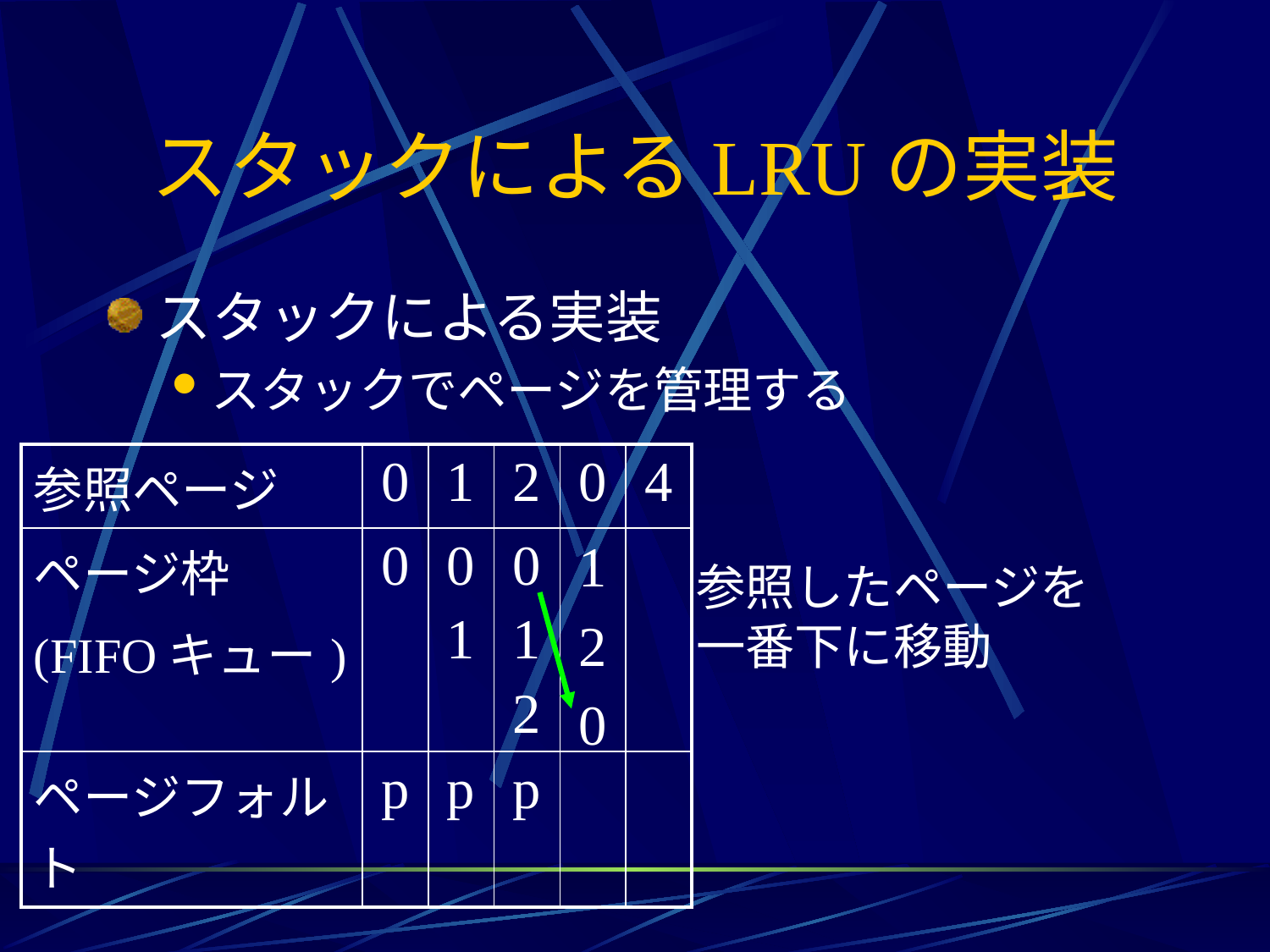

# スタックによるLRUの実装
スタックによる実装
スタックでページを管理する
| 参照ページ | 0 | 1 | 2 | 0 | 4 |
| --- | --- | --- | --- | --- | --- |
| ページ枠 (FIFOキュー) | 0 | 0 1 | 0 1 2 |  |  |
| ページフォルト | p | p | p |  |  |
1
2
0

参照したページを
一番下に移動